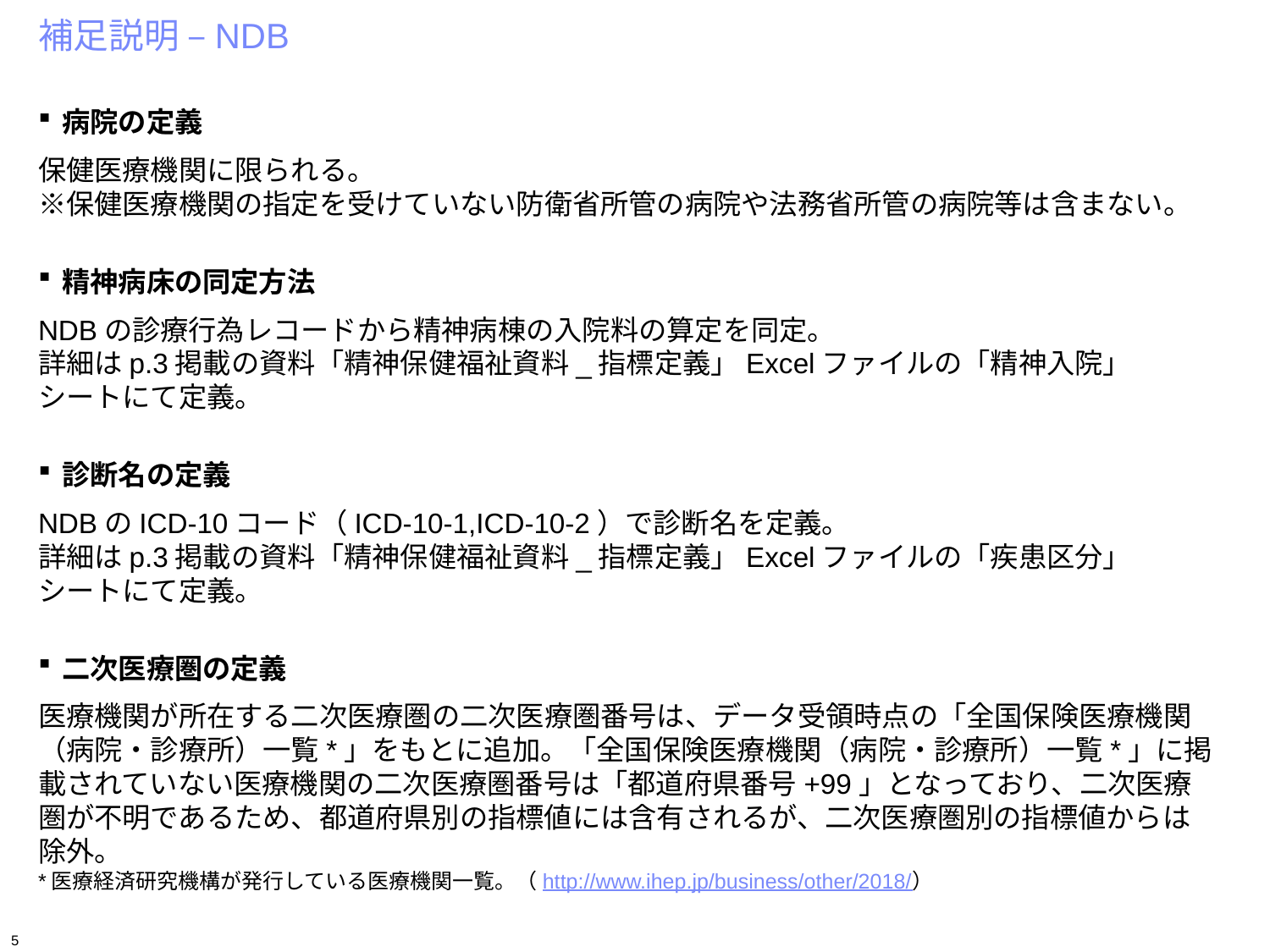

# 補足説明 –NDB
病院の定義
保健医療機関に限られる。
※保健医療機関の指定を受けていない防衛省所管の病院や法務省所管の病院等は含まない。

精神病床の同定方法
NDBの診療行為レコードから精神病棟の入院料の算定を同定。
詳細はp.3掲載の資料「精神保健福祉資料_指標定義」Excelファイルの「精神入院」
シートにて定義。

診断名の定義
NDBのICD-10コード（ICD-10-1,ICD-10-2）で診断名を定義。
詳細はp.3掲載の資料「精神保健福祉資料_指標定義」Excelファイルの「疾患区分」
シートにて定義。

二次医療圏の定義
医療機関が所在する二次医療圏の二次医療圏番号は、データ受領時点の「全国保険医療機関（病院・診療所）一覧*」をもとに追加。「全国保険医療機関（病院・診療所）一覧*」に掲載されていない医療機関の二次医療圏番号は「都道府県番号+99」となっており、二次医療圏が不明であるため、都道府県別の指標値には含有されるが、二次医療圏別の指標値からは除外。
*医療経済研究機構が発行している医療機関一覧。（http://www.ihep.jp/business/other/2018/）
5